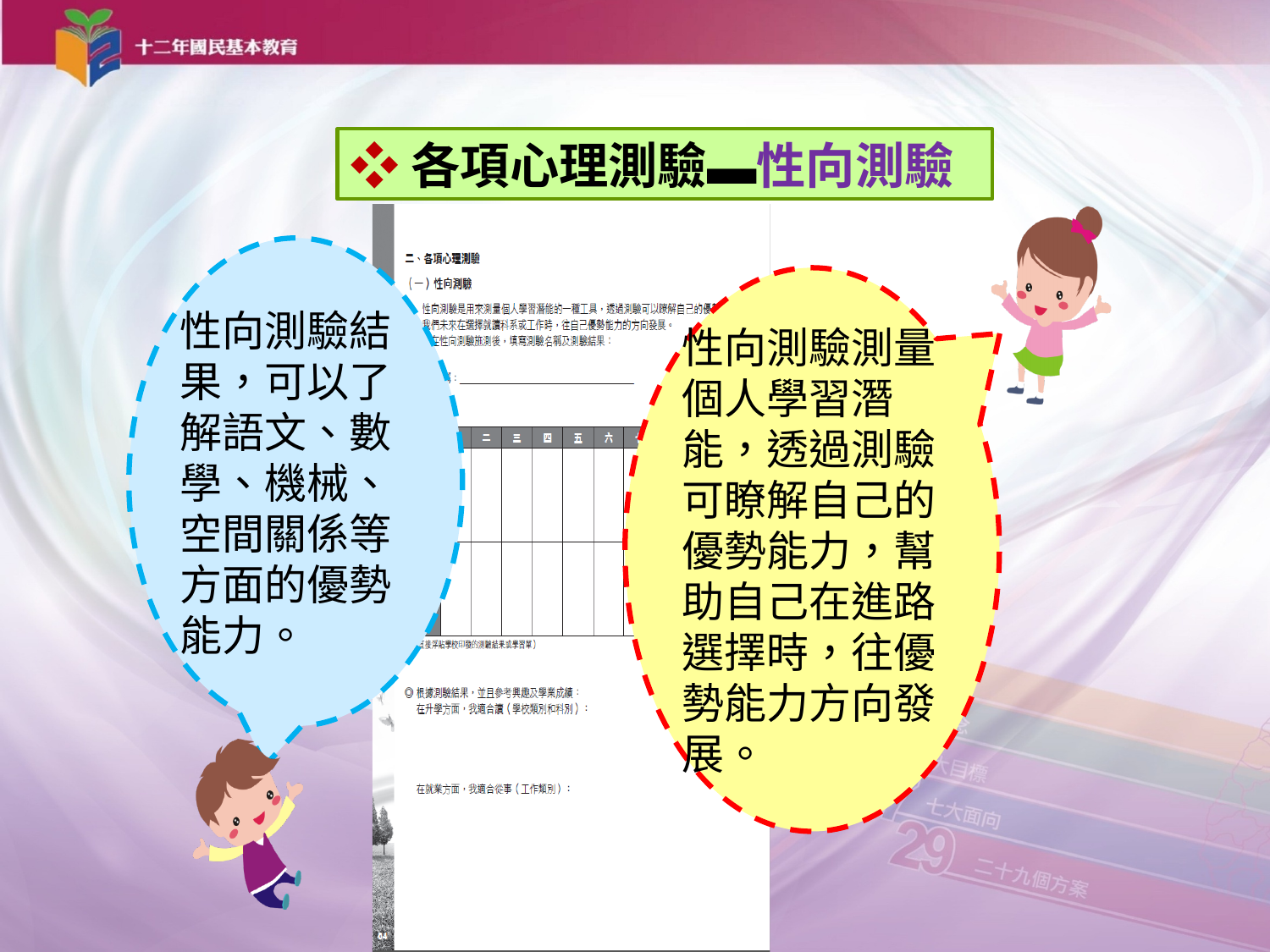

❖各項心理測驗▬性向測驗

性向測驗結果，可以了解語文、數學、機械、空間關係等方面的優勢能力。
性向測驗測量個人學習潛能，透過測驗可瞭解自己的優勢能力，幫助自己在進路選擇時，往優勢能力方向發展。